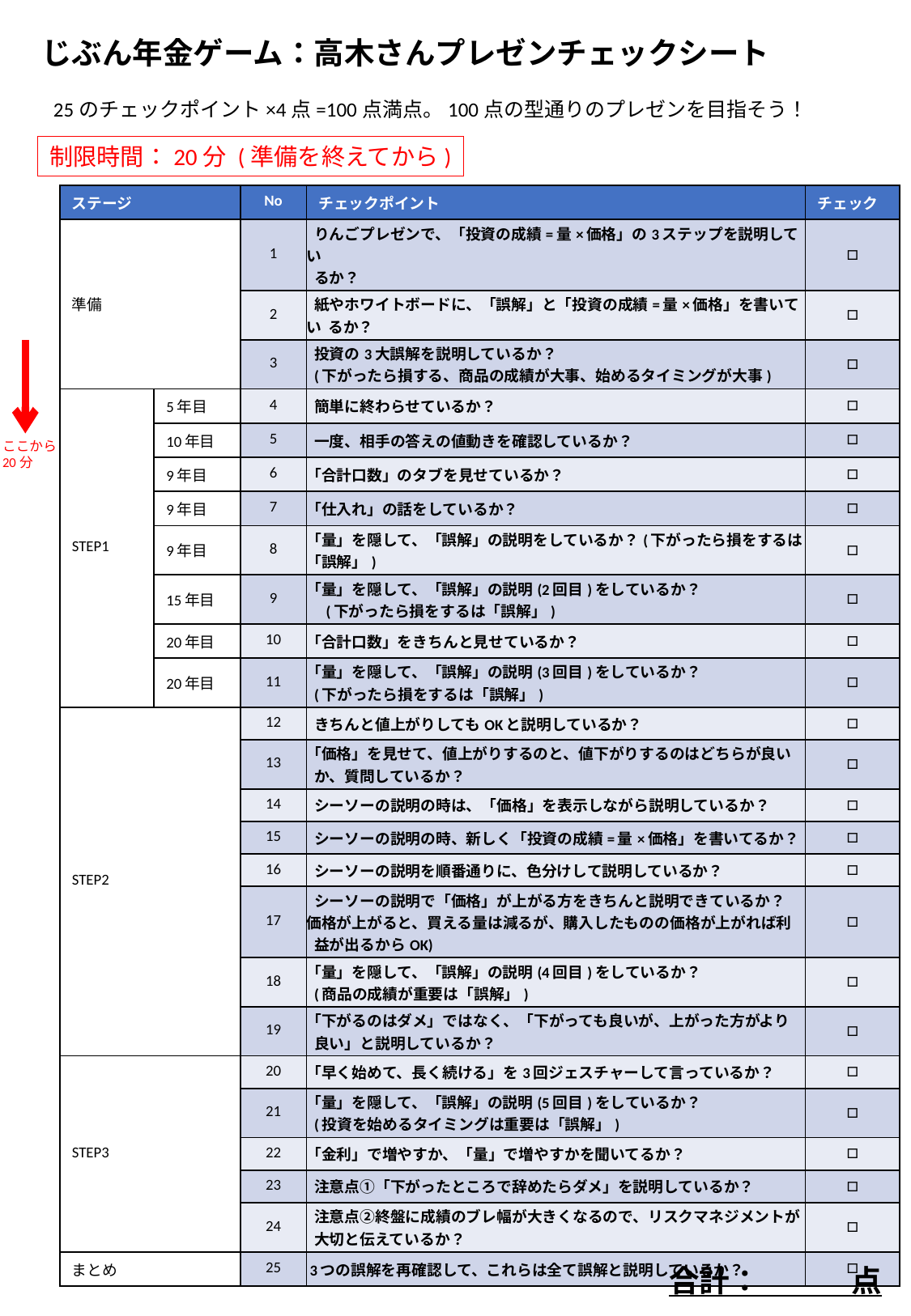

じぶん年金ゲーム：高木さんプレゼンチェックシート
25のチェックポイント×4点=100点満点。100点の型通りのプレゼンを目指そう！
制限時間：20分 (準備を終えてから)
| ステージ |  | No | チェックポイント | チェック |
| --- | --- | --- | --- | --- |
| 準備 |  | 1 | りんごプレゼンで、「投資の成績=量×価格」の3ステップを説明してい るか？ | □ |
|  |  | 2 | 紙やホワイトボードに、「誤解」と「投資の成績=量×価格」を書いてい るか？ | □ |
|  |  | 3 | 投資の3大誤解を説明しているか？ (下がったら損する、商品の成績が大事、始めるタイミングが大事) | □ |
| STEP1 | 5年目 | 4 | 簡単に終わらせているか？ | □ |
|  | 10年目 | 5 | 一度、相手の答えの値動きを確認しているか？ | □ |
|  | 9年目 | 6 | 「合計口数」のタブを見せているか？ | □ |
|  | 9年目 | 7 | 「仕入れ」の話をしているか？ | □ |
|  | 9年目 | 8 | 「量」を隠して、「誤解」の説明をしているか？(下がったら損をするは「誤解」) | □ |
|  | 15年目 | 9 | 「量」を隠して、「誤解」の説明(2回目)をしているか？ 　(下がったら損をするは「誤解」) | □ |
|  | 20年目 | 10 | 「合計口数」をきちんと見せているか？ | □ |
|  | 20年目 | 11 | 「量」を隠して、「誤解」の説明(3回目)をしているか？ (下がったら損をするは「誤解」) | □ |
| STEP2 |  | 12 | きちんと値上がりしてもOKと説明しているか？ | □ |
|  |  | 13 | 「価格」を見せて、値上がりするのと、値下がりするのはどちらが良い か、質問しているか？ | □ |
|  |  | 14 | シーソーの説明の時は、「価格」を表示しながら説明しているか？ | □ |
|  |  | 15 | シーソーの説明の時、新しく「投資の成績=量×価格」を書いてるか？ | □ |
|  |  | 16 | シーソーの説明を順番通りに、色分けして説明しているか？ | □ |
|  |  | 17 | シーソーの説明で「価格」が上がる方をきちんと説明できているか？ 価格が上がると、買える量は減るが、購入したものの価格が上がれば利 益が出るからOK) | □ |
|  |  | 18 | 「量」を隠して、「誤解」の説明(4回目)をしているか？ (商品の成績が重要は「誤解」) | □ |
|  |  | 19 | 「下がるのはダメ」ではなく、「下がっても良いが、上がった方がより 良い」と説明しているか？ | □ |
| STEP3 |  | 20 | 「早く始めて、長く続ける」を3回ジェスチャーして言っているか？ | □ |
|  |  | 21 | 「量」を隠して、「誤解」の説明(5回目)をしているか？ (投資を始めるタイミングは重要は「誤解」) | □ |
|  |  | 22 | 「金利」で増やすか、「量」で増やすかを聞いてるか？ | □ |
|  |  | 23 | 注意点①「下がったところで辞めたらダメ」を説明しているか？ | □ |
|  |  | 24 | 注意点②終盤に成績のブレ幅が大きくなるので、リスクマネジメントが 大切と伝えているか？ | □ |
| まとめ |  | 25 | 3つの誤解を再確認して、これらは全て誤解と説明しているか？ | □ |
ここから
20分
合計：　　　点